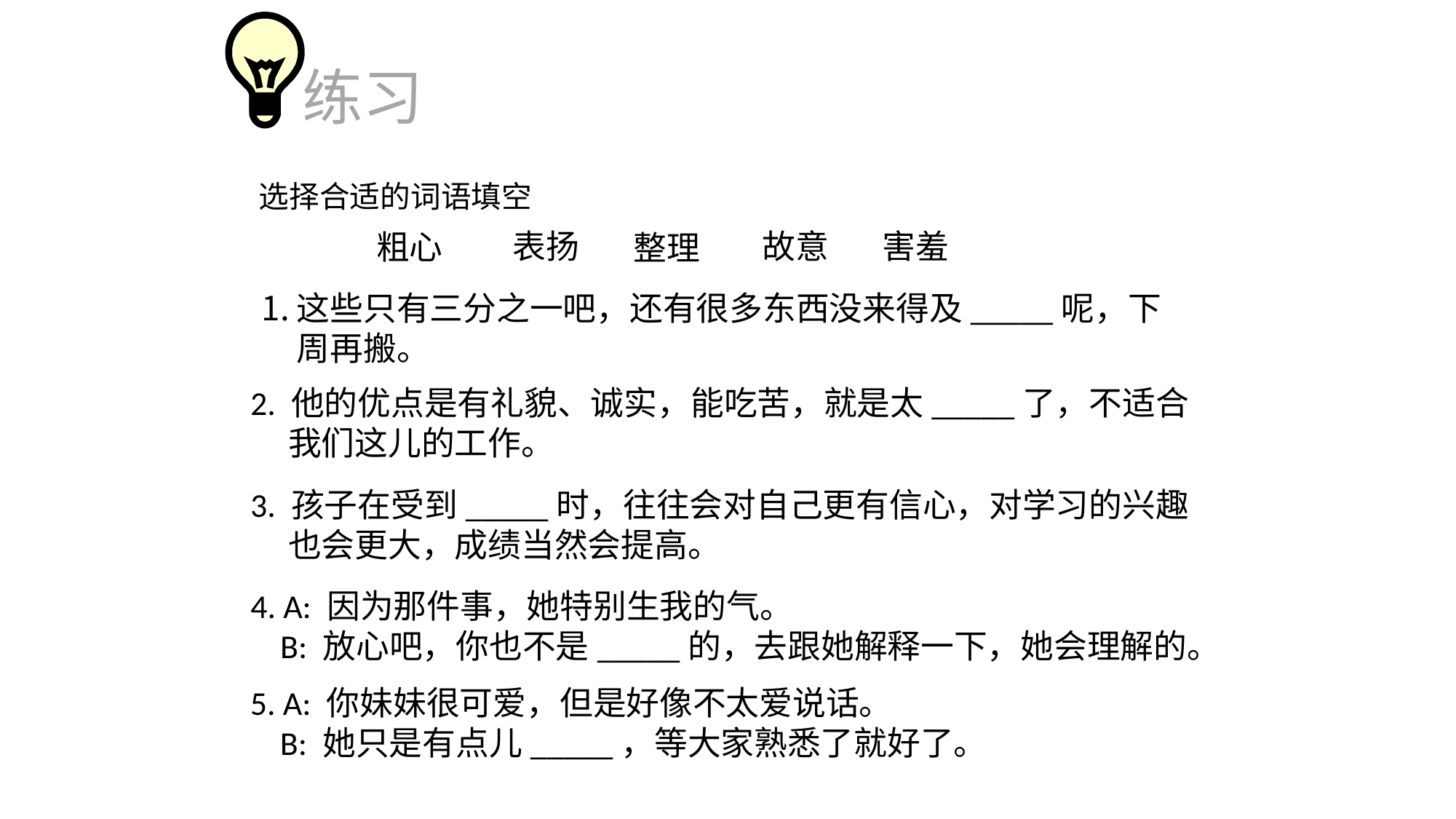

练习
选择合适的词语填空
表扬
故意
害羞
粗心
整理
这些只有三分之一吧，还有很多东西没来得及_____呢，下周再搬。
2. 他的优点是有礼貌、诚实，能吃苦，就是太_____了，不适合
    我们这儿的工作。
3. 孩子在受到_____时，往往会对自己更有信心，对学习的兴趣
    也会更大，成绩当然会提高。
4. A: 因为那件事，她特别生我的气。
    B: 放心吧，你也不是_____的，去跟她解释一下，她会理解的。
5. A: 你妹妹很可爱，但是好像不太爱说话。
    B: 她只是有点儿_____，等大家熟悉了就好了。